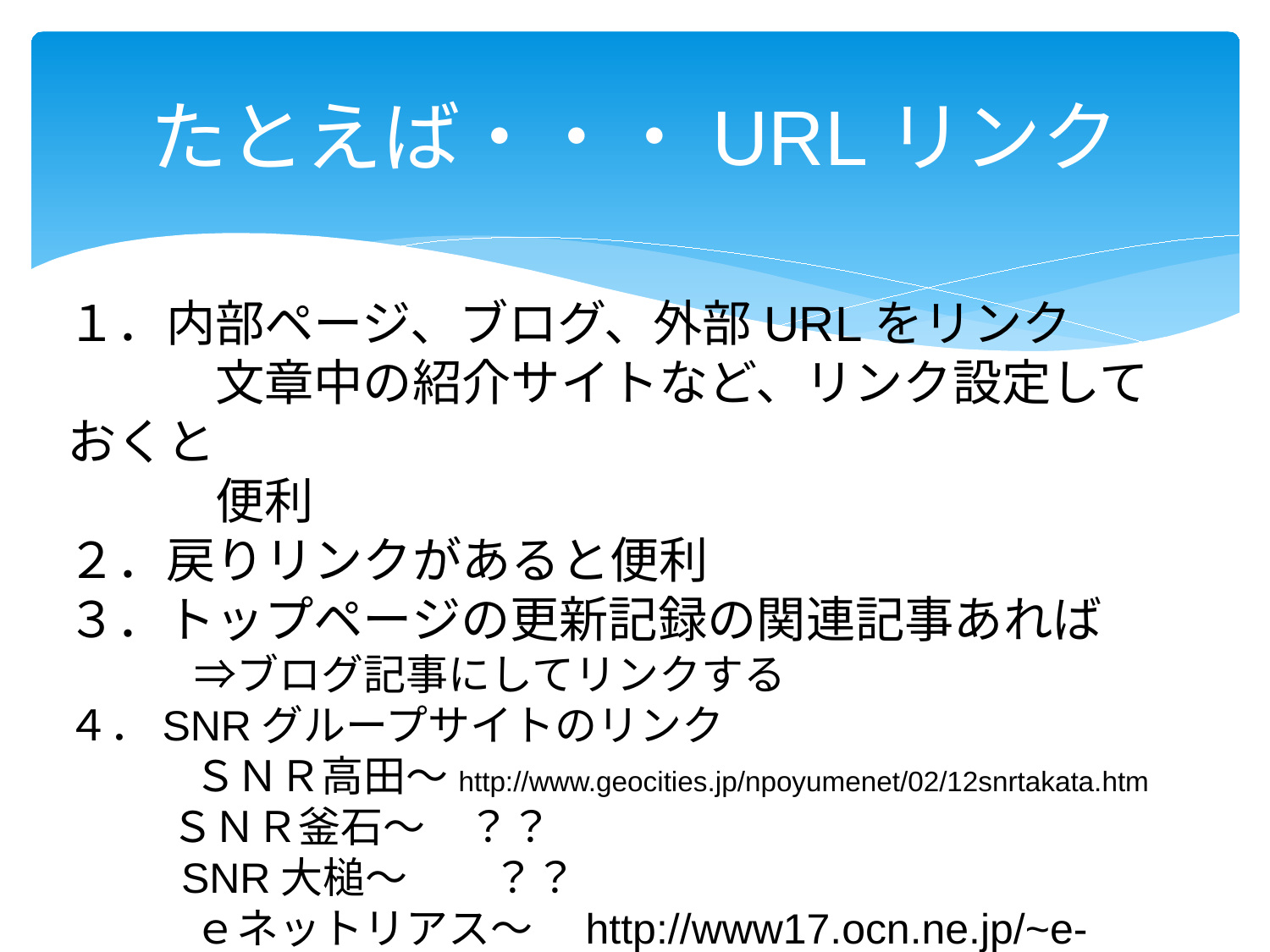

# たとえば・・・URLリンク
１．内部ページ、ブログ、外部URLをリンク
　　　文章中の紹介サイトなど、リンク設定しておくと
　　　便利
２．戻りリンクがあると便利
３．トップページの更新記録の関連記事あれば
　　　⇒ブログ記事にしてリンクする
４．SNRグループサイトのリンク
　　　ＳＮＲ高田～http://www.geocities.jp/npoyumenet/02/12snrtakata.htm
　　  ＳＮＲ釜石～　？？
　　  SNR大槌～　　？？
　　　ｅネットリアス～　http://www17.ocn.ne.jp/~e-net/